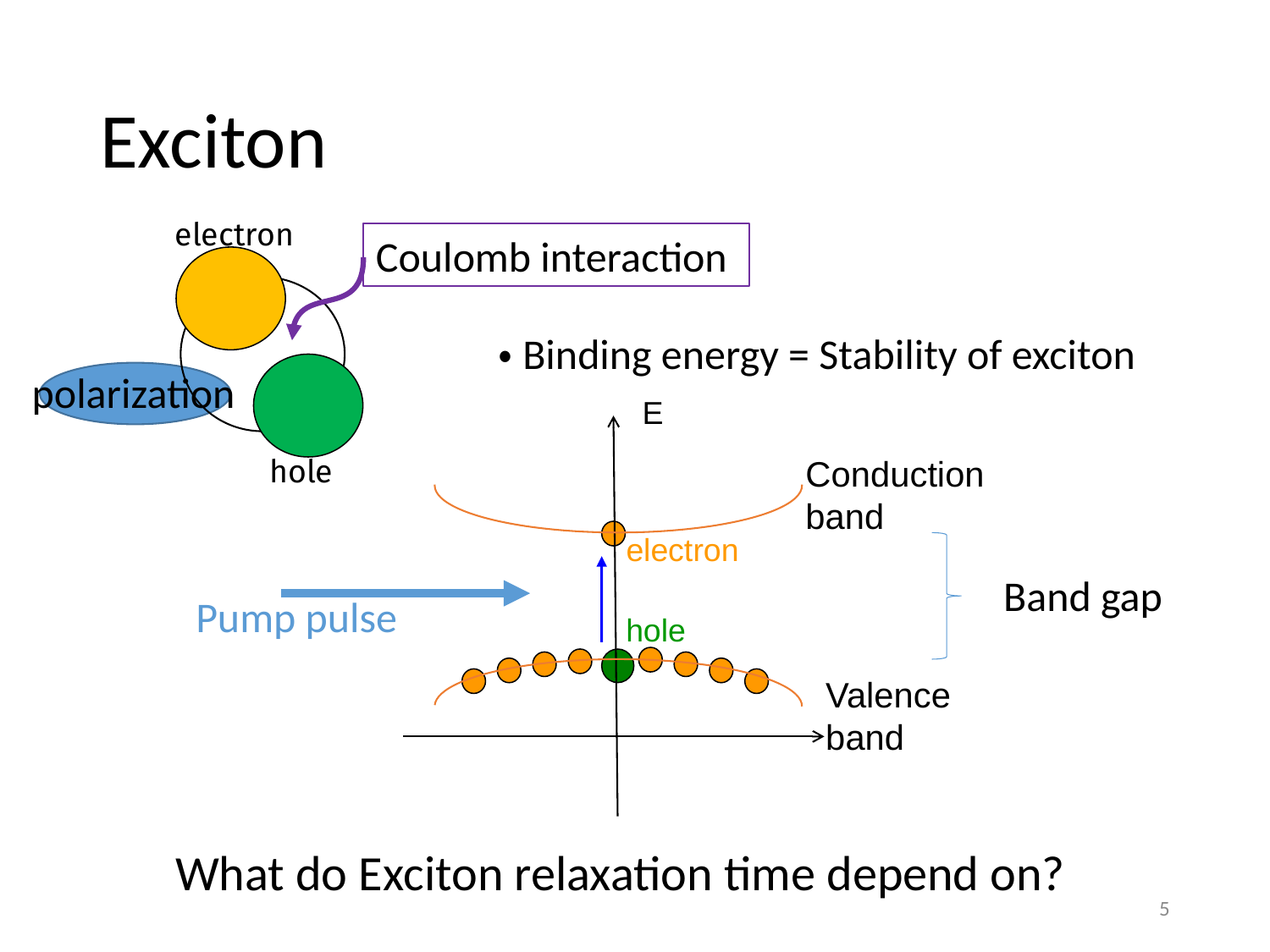

# Exciton
electron

hole
Coulomb interaction
・Binding energy = Stability of exciton
polarization

E

electron

hole

Conduction
band

Pump pulse
Valence
band
Band gap
What do Exciton relaxation time depend on?
5